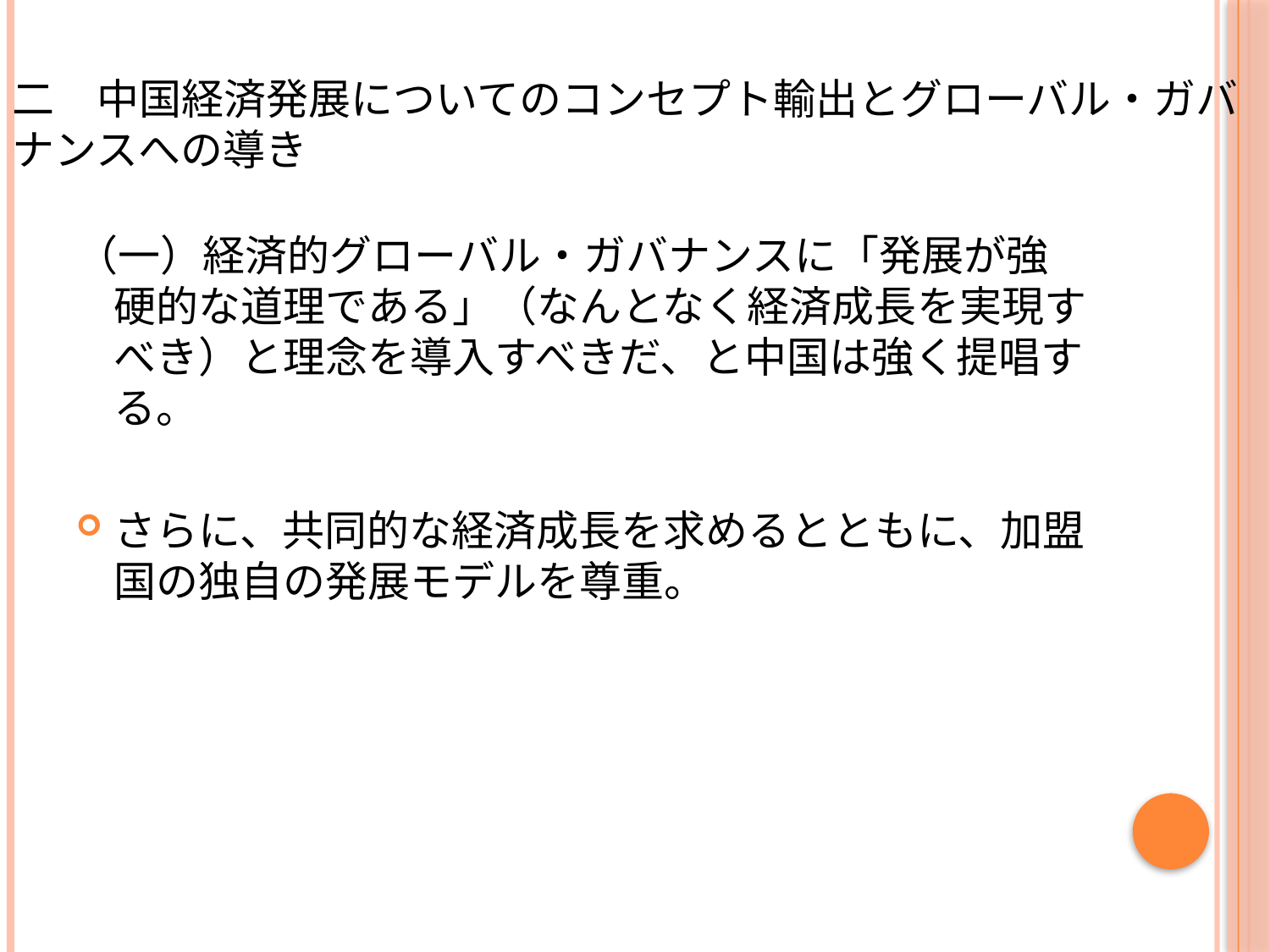

# 二　中国経済発展についてのコンセプト輸出とグローバル・ガバナンスへの導き
（一）経済的グローバル・ガバナンスに「発展が強硬的な道理である」（なんとなく経済成長を実現すべき）と理念を導入すべきだ、と中国は強く提唱する。

さらに、共同的な経済成長を求めるとともに、加盟国の独自の発展モデルを尊重。